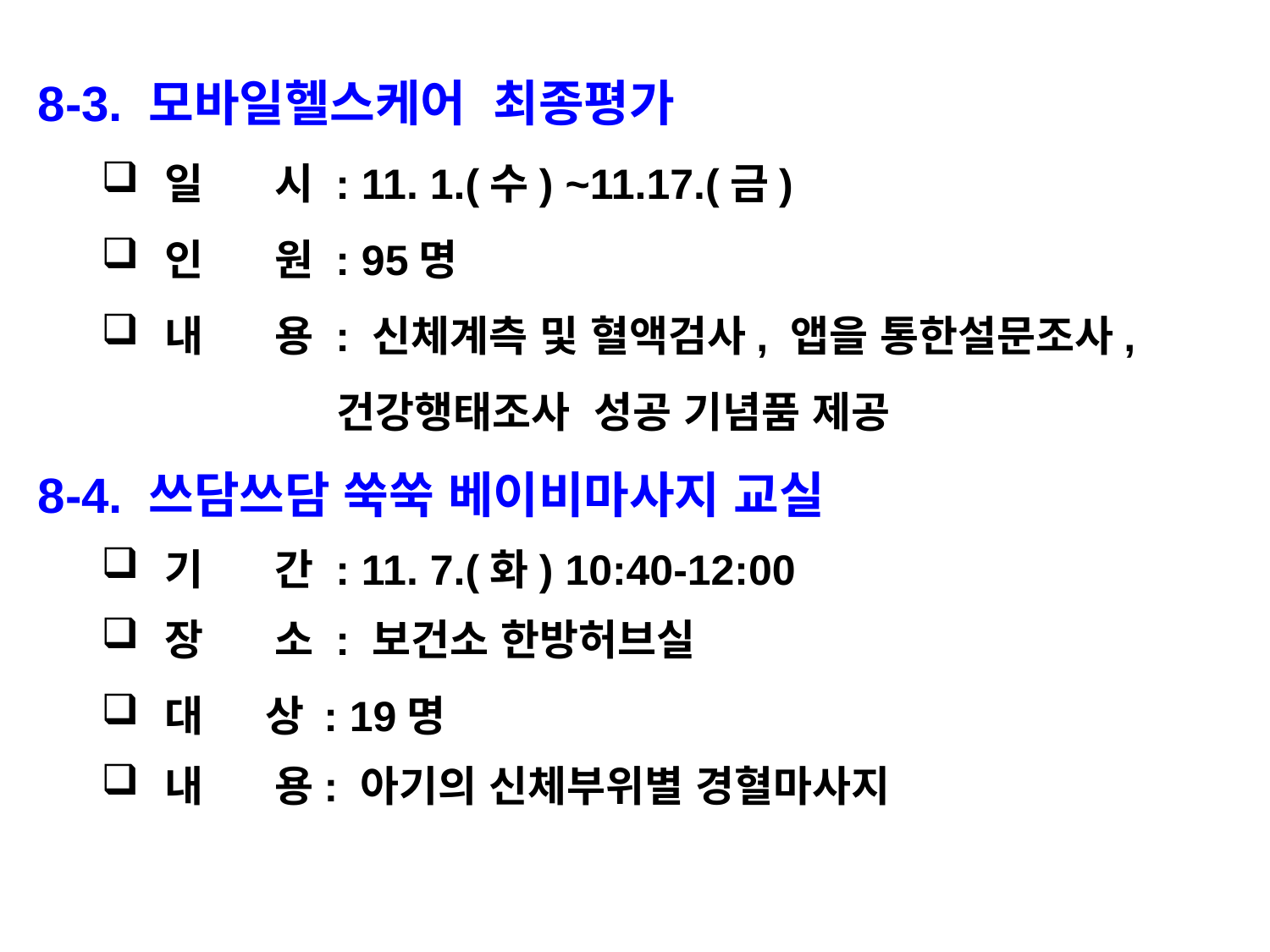

8-3. 모바일헬스케어  최종평가
일      시 : 11. 1.(수) ~11.17.(금)
인      원 : 95명
내      용 : 신체계측 및 혈액검사, 앱을 통한설문조사,
                   건강행태조사  성공 기념품 제공

8-4. 쓰담쓰담 쑥쑥 베이비마사지 교실
기      간 : 11. 7.(화) 10:40-12:00
장      소 : 보건소 한방허브실
대       상 : 19명
내      용: 아기의 신체부위별 경혈마사지